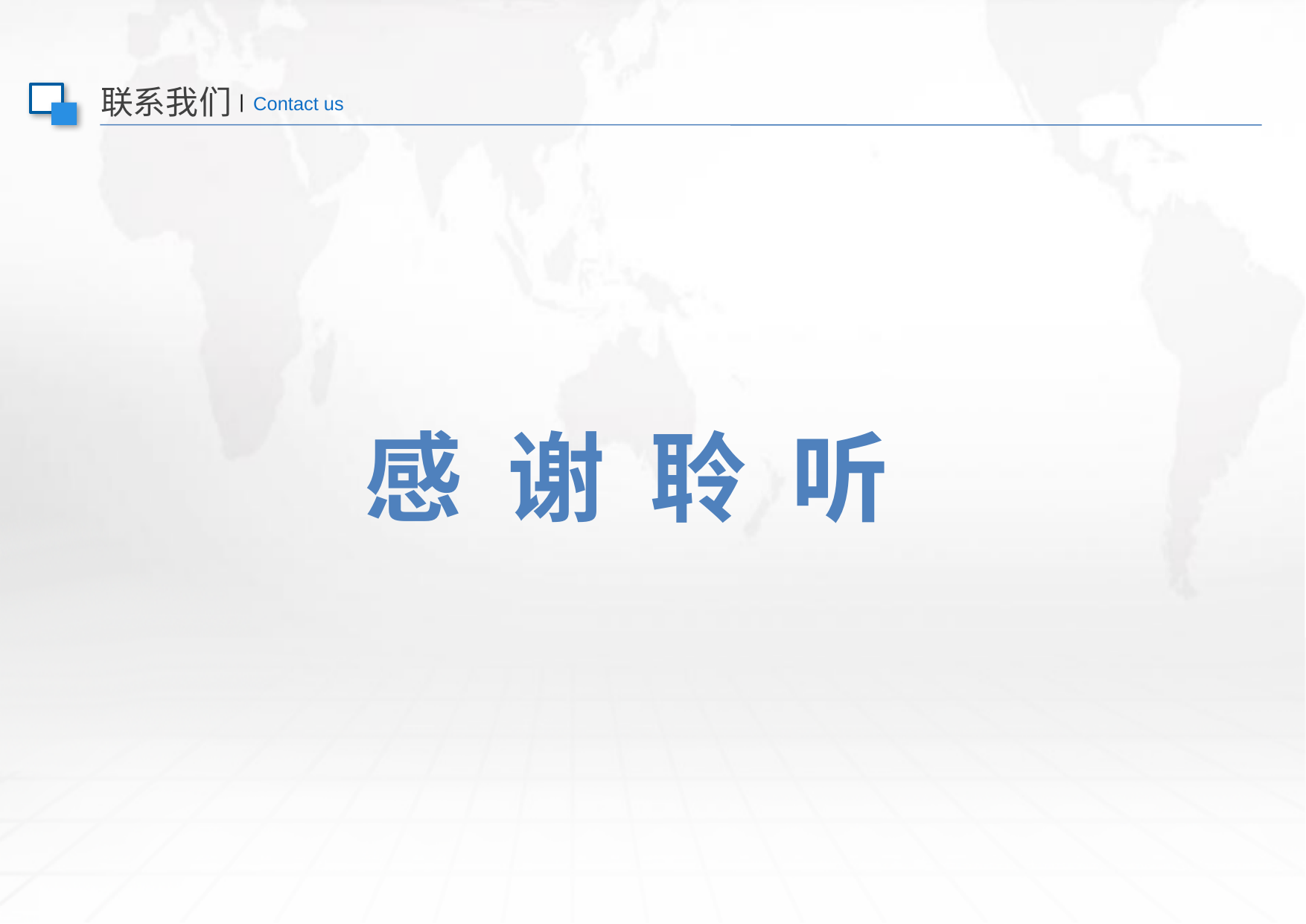

联系我们| Contact us

感  谢  聆  听